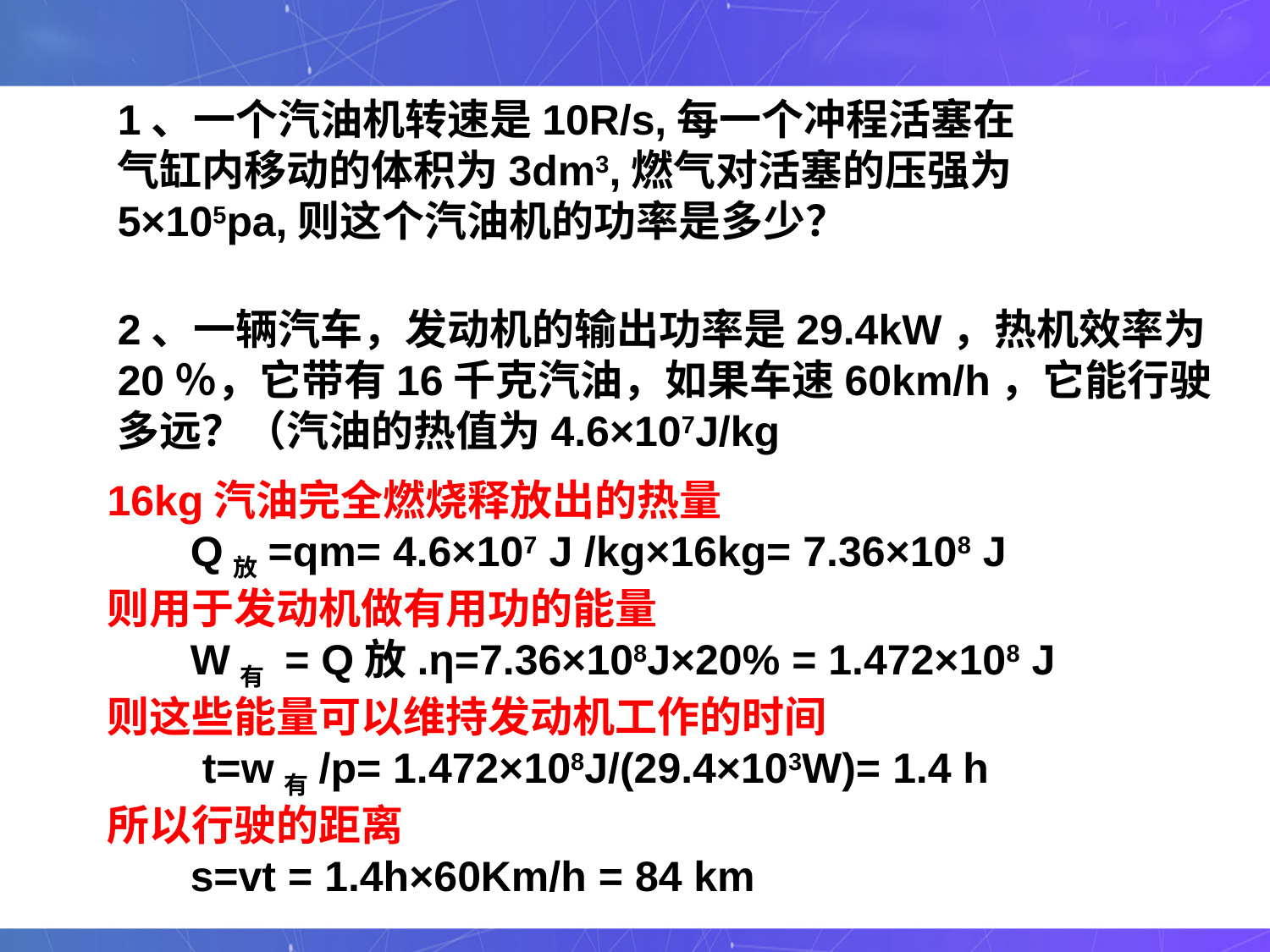

1、一个汽油机转速是10R/s,每一个冲程活塞在气缸内移动的体积为3dm3,燃气对活塞的压强为5×105pa,则这个汽油机的功率是多少？
2、一辆汽车，发动机的输出功率是29.4kW，热机效率为20％，它带有16千克汽油，如果车速60km/h，它能行驶多远？（汽油的热值为4.6×107J/kg
16kg汽油完全燃烧释放出的热量
       Q放=qm= 4.6×107 J /kg×16kg= 7.36×108 J
则用于发动机做有用功的能量
       W有 = Q放.η=7.36×108J×20% = 1.472×108 J
则这些能量可以维持发动机工作的时间
        t=w有/p= 1.472×108J/(29.4×103W)= 1.4 h
所以行驶的距离
       s=vt = 1.4h×60Km/h = 84 km